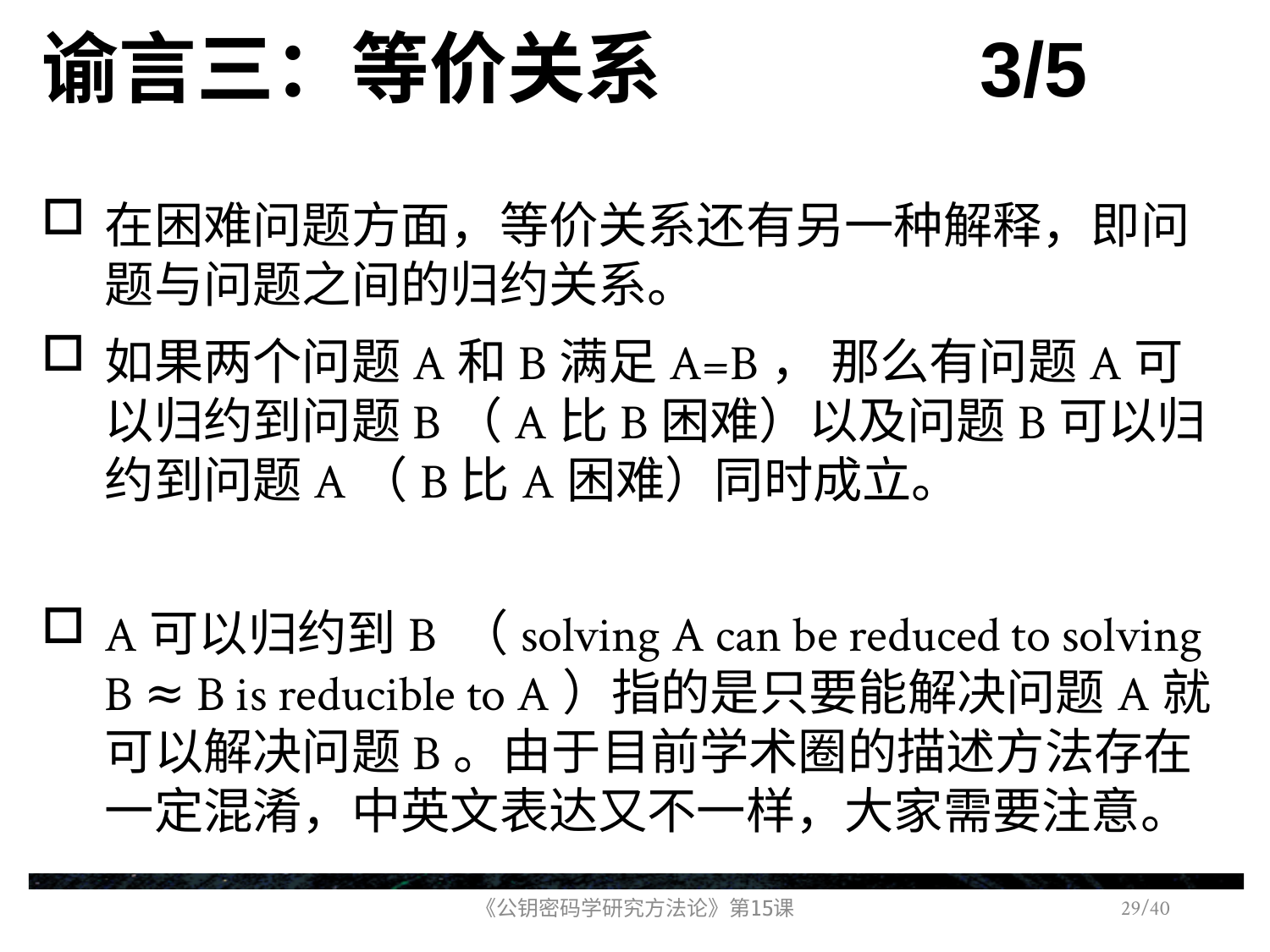

# 谕言三：等价关系                 3/5
在困难问题方面，等价关系还有另一种解释，即问题与问题之间的归约关系。
如果两个问题A和B满足A=B， 那么有问题A可以归约到问题B（A比B困难）以及问题B可以归约到问题A（B比A困难）同时成立。

A可以归约到B （solving A can be reduced to solving B ≈ B is reducible to A）指的是只要能解决问题A就可以解决问题B。由于目前学术圈的描述方法存在一定混淆，中英文表达又不一样，大家需要注意。
《公钥密码学研究方法论》第15课
29/40